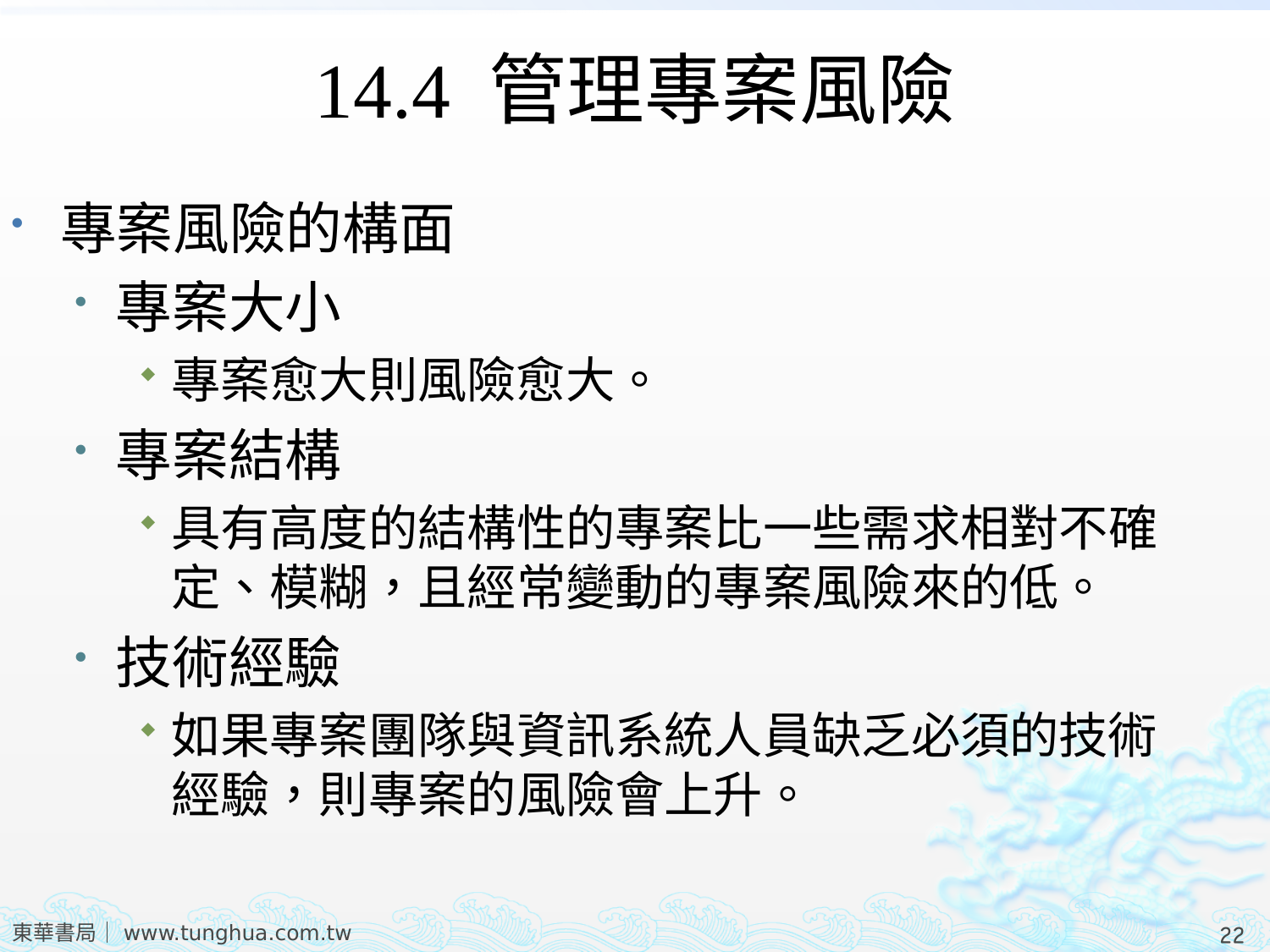

14.4 管理專案風險
專案風險的構面
專案大小
專案愈大則風險愈大。
專案結構
具有高度的結構性的專案比一些需求相對不確定、模糊，且經常變動的專案風險來的低。
技術經驗
如果專案團隊與資訊系統人員缺乏必須的技術經驗，則專案的風險會上升。